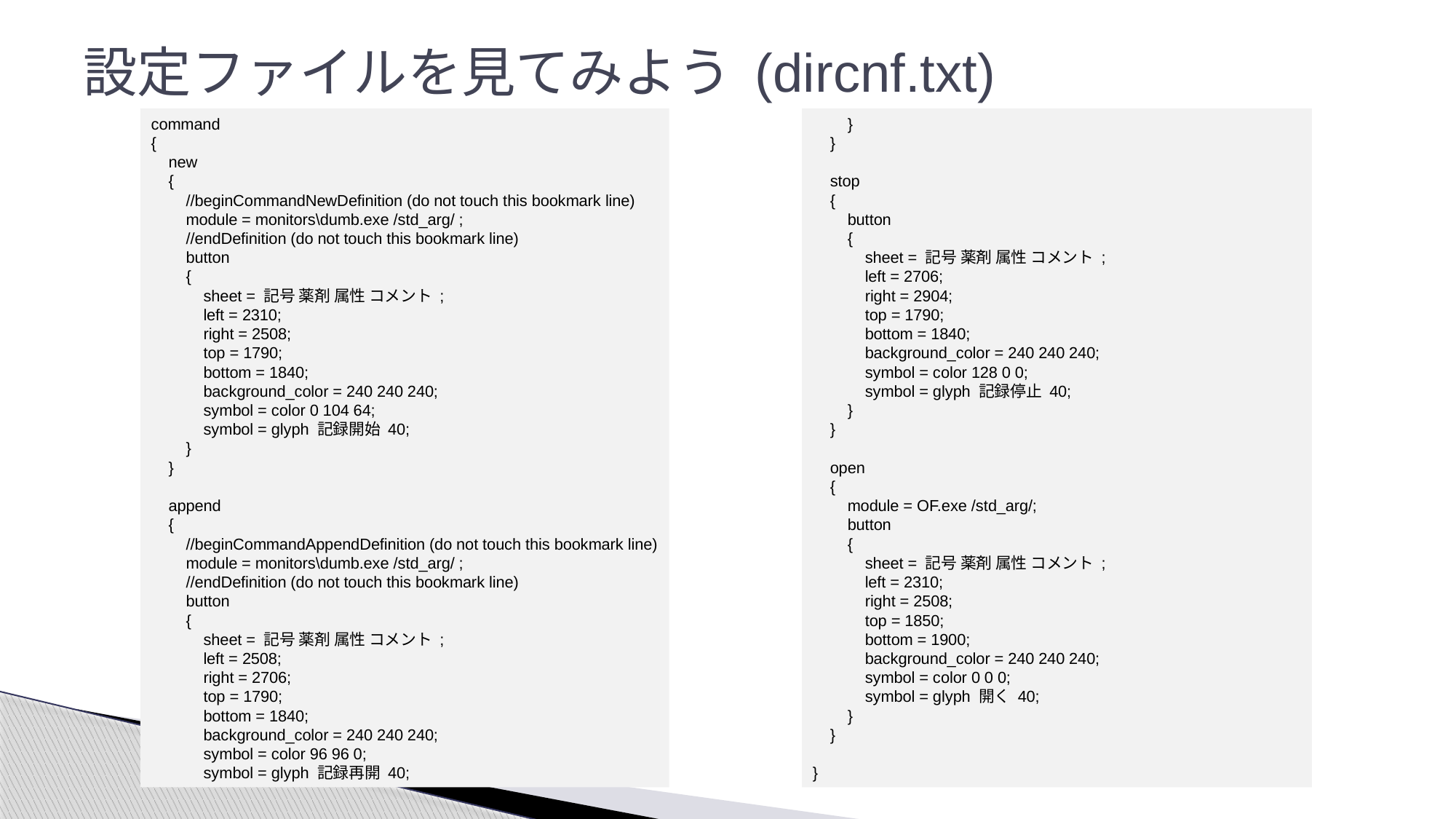

# 設定ファイルを見てみよう (dircnf.txt)
command
{
    new
    {
        //beginCommandNewDefinition (do not touch this bookmark line)
        module = monitors\dumb.exe /std_arg/ ;
        //endDefinition (do not touch this bookmark line)
        button
        {
            sheet = 記号 薬剤 属性 コメント ;
            left = 2310;
            right = 2508;
            top = 1790;
            bottom = 1840;
            background_color = 240 240 240;
            symbol = color 0 104 64;
            symbol = glyph 記録開始 40;
        }
    }

    append
    {
        //beginCommandAppendDefinition (do not touch this bookmark line)
        module = monitors\dumb.exe /std_arg/ ;
        //endDefinition (do not touch this bookmark line)
        button
        {
            sheet = 記号 薬剤 属性 コメント ;
            left = 2508;
            right = 2706;
            top = 1790;
            bottom = 1840;
            background_color = 240 240 240;
            symbol = color 96 96 0;
            symbol = glyph 記録再開 40;
        }
    }

    stop
    {
        button
        {
            sheet = 記号 薬剤 属性 コメント ;
            left = 2706;
            right = 2904;
            top = 1790;
            bottom = 1840;
            background_color = 240 240 240;
            symbol = color 128 0 0;
            symbol = glyph 記録停止 40;
        }
    }

    open
    {
        module = OF.exe /std_arg/;
        button
        {
            sheet = 記号 薬剤 属性 コメント ;
            left = 2310;
            right = 2508;
            top = 1850;
            bottom = 1900;
            background_color = 240 240 240;
            symbol = color 0 0 0;
            symbol = glyph 開く 40;
        }
    }

}